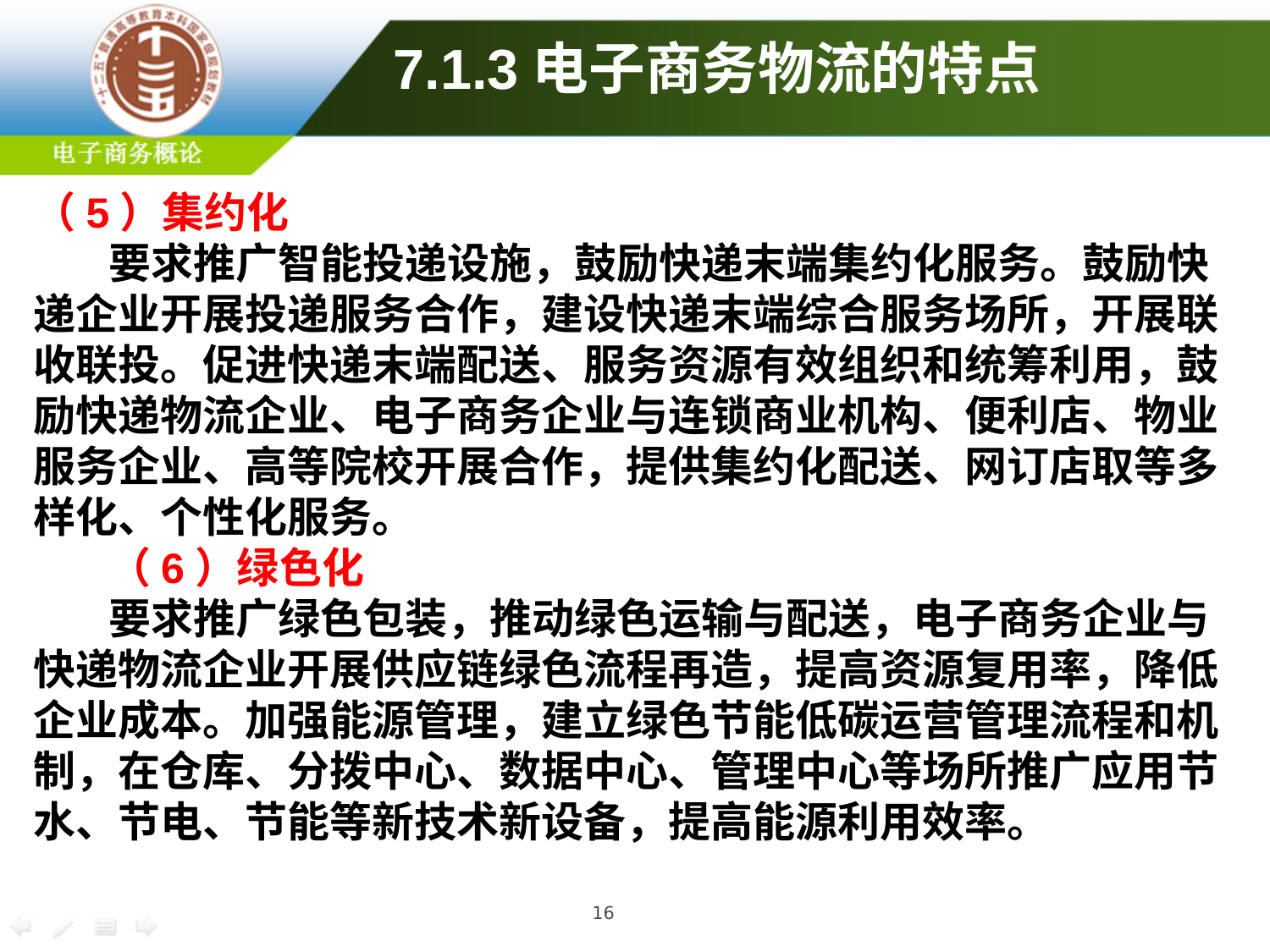

7.1.3电子商务物流的特点
（5）集约化
要求推广智能投递设施，鼓励快递末端集约化服务。鼓励快递企业开展投递服务合作，建设快递末端综合服务场所，开展联收联投。促进快递末端配送、服务资源有效组织和统筹利用，鼓励快递物流企业、电子商务企业与连锁商业机构、便利店、物业服务企业、高等院校开展合作，提供集约化配送、网订店取等多样化、个性化服务。
（6）绿色化
要求推广绿色包装，推动绿色运输与配送，电子商务企业与快递物流企业开展供应链绿色流程再造，提高资源复用率，降低企业成本。加强能源管理，建立绿色节能低碳运营管理流程和机制，在仓库、分拨中心、数据中心、管理中心等场所推广应用节水、节电、节能等新技术新设备，提高能源利用效率。
16